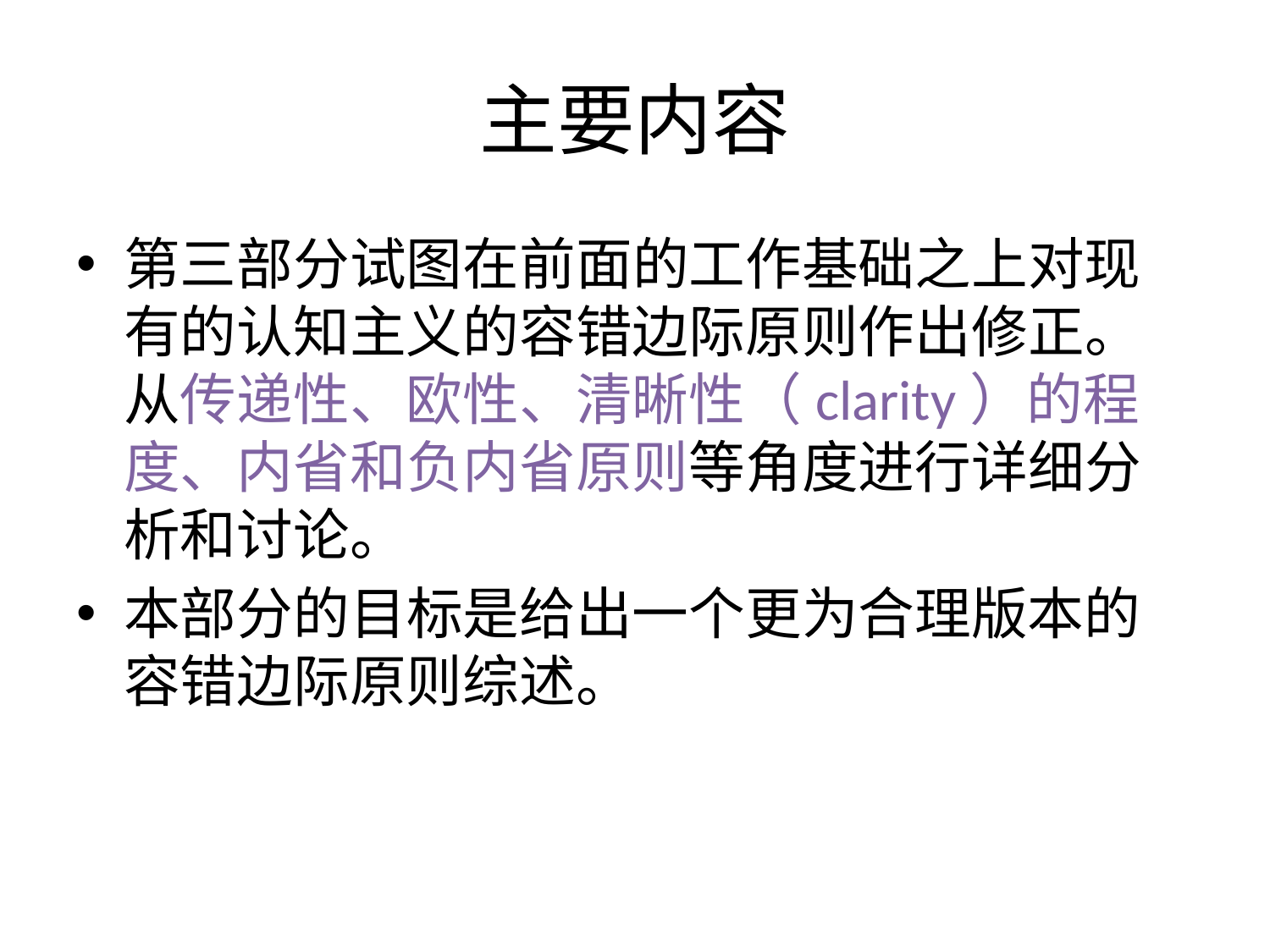

# 主要内容
第三部分试图在前面的工作基础之上对现有的认知主义的容错边际原则作出修正。从传递性、欧性、清晰性（clarity）的程度、内省和负内省原则等角度进行详细分析和讨论。
本部分的目标是给出一个更为合理版本的容错边际原则综述。